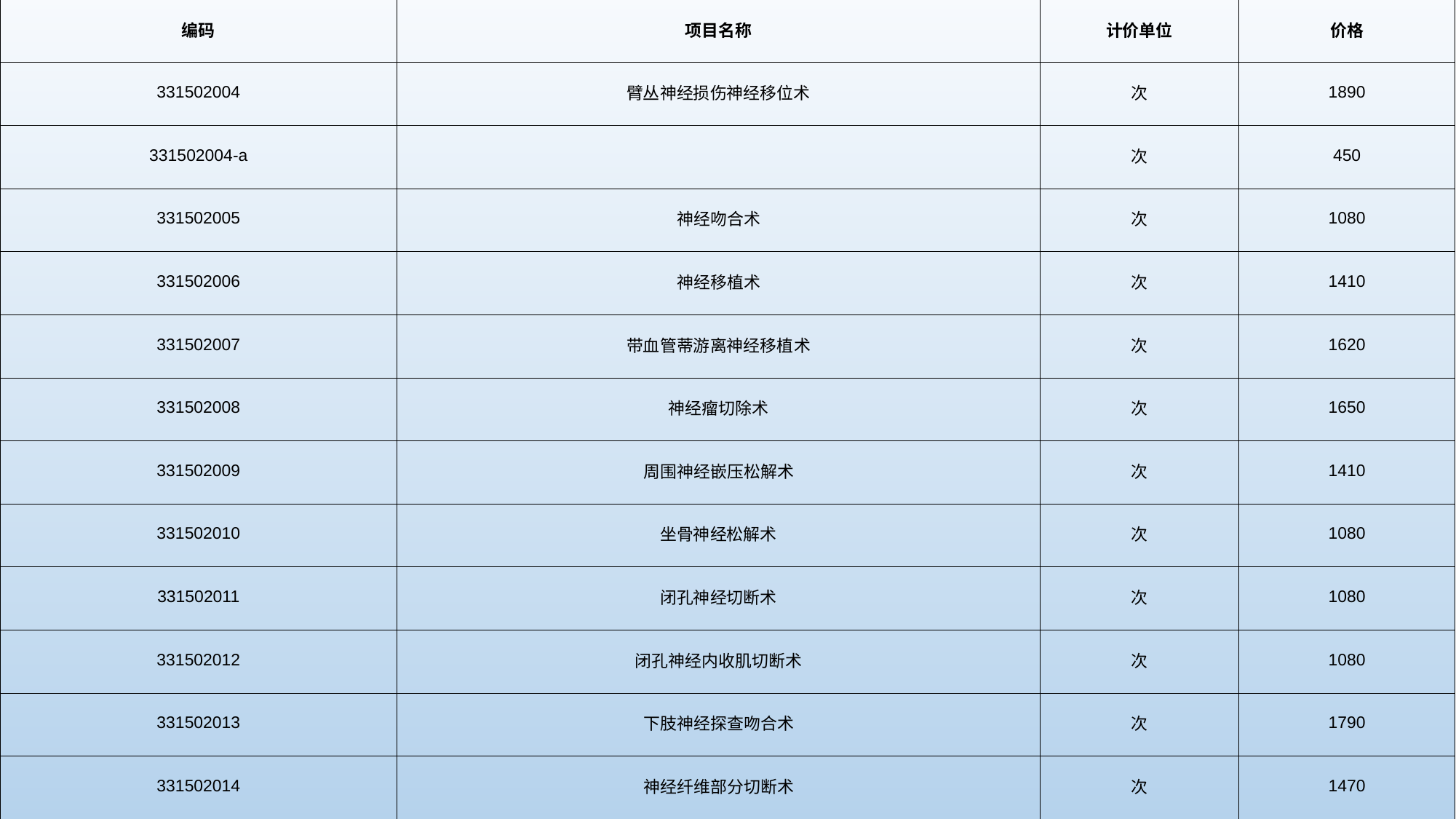

| 编码 | 项目名称 | 计价单位 | 价格 |
| --- | --- | --- | --- |
| 331502004 | 臂丛神经损伤神经移位术 | 次 | 1890 |
| 331502004-a |  | 次 | 450 |
| 331502005 | 神经吻合术 | 次 | 1080 |
| 331502006 | 神经移植术 | 次 | 1410 |
| 331502007 | 带血管蒂游离神经移植术 | 次 | 1620 |
| 331502008 | 神经瘤切除术 | 次 | 1650 |
| 331502009 | 周围神经嵌压松解术 | 次 | 1410 |
| 331502010 | 坐骨神经松解术 | 次 | 1080 |
| 331502011 | 闭孔神经切断术 | 次 | 1080 |
| 331502012 | 闭孔神经内收肌切断术 | 次 | 1080 |
| 331502013 | 下肢神经探查吻合术 | 次 | 1790 |
| 331502014 | 神经纤维部分切断术 | 次 | 1470 |